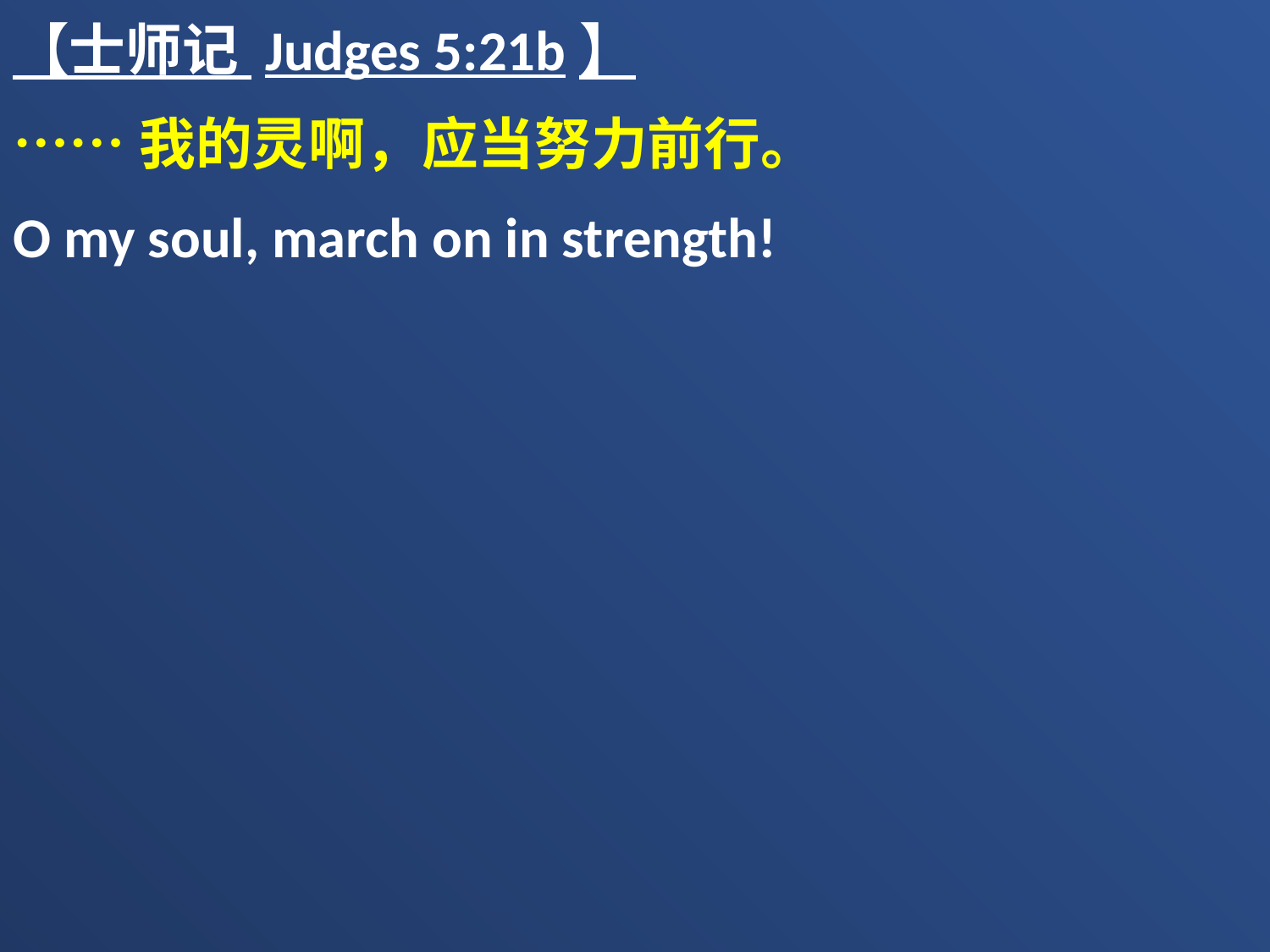

【士师记 Judges 5:21b】
……我的灵啊，应当努力前行。
O my soul, march on in strength!